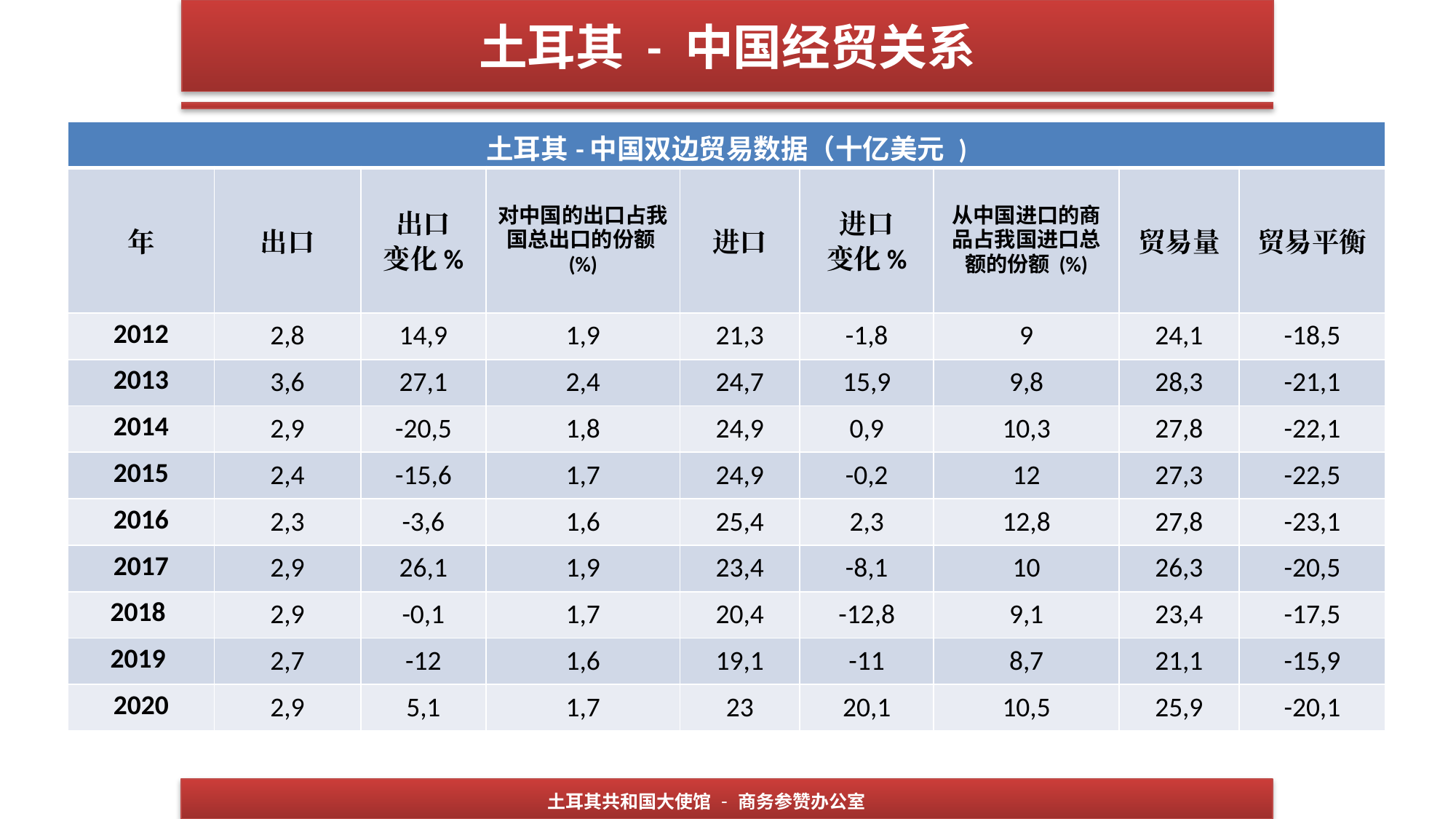

土耳其 - 中国经贸关系

| 土耳其-中国双边贸易数据（十亿美元 ) |  |  |  |  |  |  |  |  |
| --- | --- | --- | --- | --- | --- | --- | --- | --- |
| 年 | 出口 | 出口 变化% | 对中国的出口占我国总出口的份额(%) | 进口 | 进口 变化% | 从中国进口的商品占我国进口总额的份额 (%) | 贸易量 | 贸易平衡 |
| 2012 | 2,8 | 14,9 | 1,9 | 21,3 | -1,8 | 9 | 24,1 | -18,5 |
| 2013 | 3,6 | 27,1 | 2,4 | 24,7 | 15,9 | 9,8 | 28,3 | -21,1 |
| 2014 | 2,9 | -20,5 | 1,8 | 24,9 | 0,9 | 10,3 | 27,8 | -22,1 |
| 2015 | 2,4 | -15,6 | 1,7 | 24,9 | -0,2 | 12 | 27,3 | -22,5 |
| 2016 | 2,3 | -3,6 | 1,6 | 25,4 | 2,3 | 12,8 | 27,8 | -23,1 |
| 2017 | 2,9 | 26,1 | 1,9 | 23,4 | -8,1 | 10 | 26,3 | -20,5 |
| 2018 | 2,9 | -0,1 | 1,7 | 20,4 | -12,8 | 9,1 | 23,4 | -17,5 |
| 2019 | 2,7 | -12 | 1,6 | 19,1 | -11 | 8,7 | 21,1 | -15,9 |
| 2020 | 2,9 | 5,1 | 1,7 | 23 | 20,1 | 10,5 | 25,9 | -20,1 |

土耳其共和国大使馆 - 商务参赞办公室